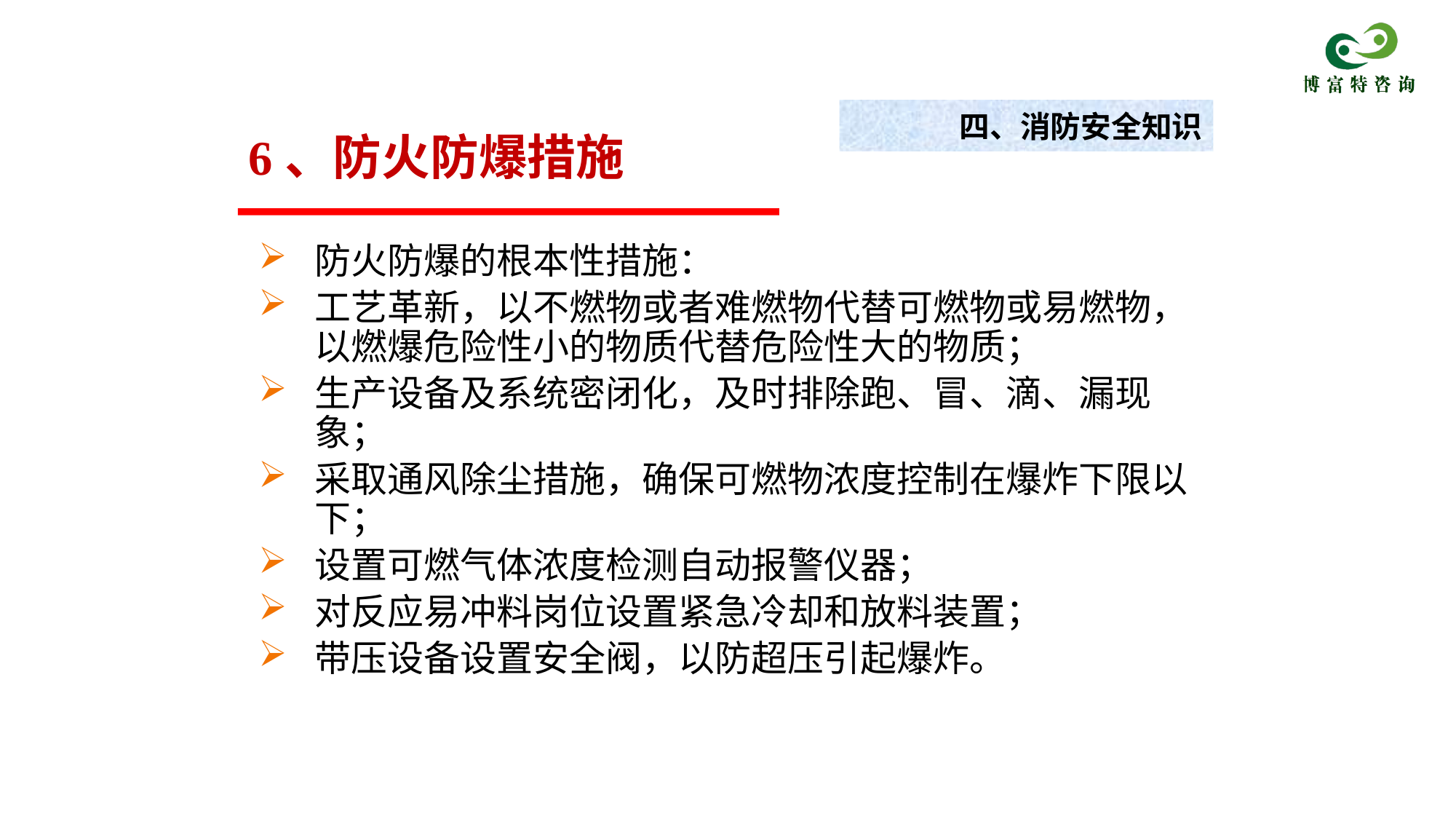

四、消防安全知识
# 6、防火防爆措施

防火防爆的根本性措施：
工艺革新，以不燃物或者难燃物代替可燃物或易燃物，以燃爆危险性小的物质代替危险性大的物质；
生产设备及系统密闭化，及时排除跑、冒、滴、漏现象；
采取通风除尘措施，确保可燃物浓度控制在爆炸下限以下；
设置可燃气体浓度检测自动报警仪器；
对反应易冲料岗位设置紧急冷却和放料装置；
带压设备设置安全阀，以防超压引起爆炸。